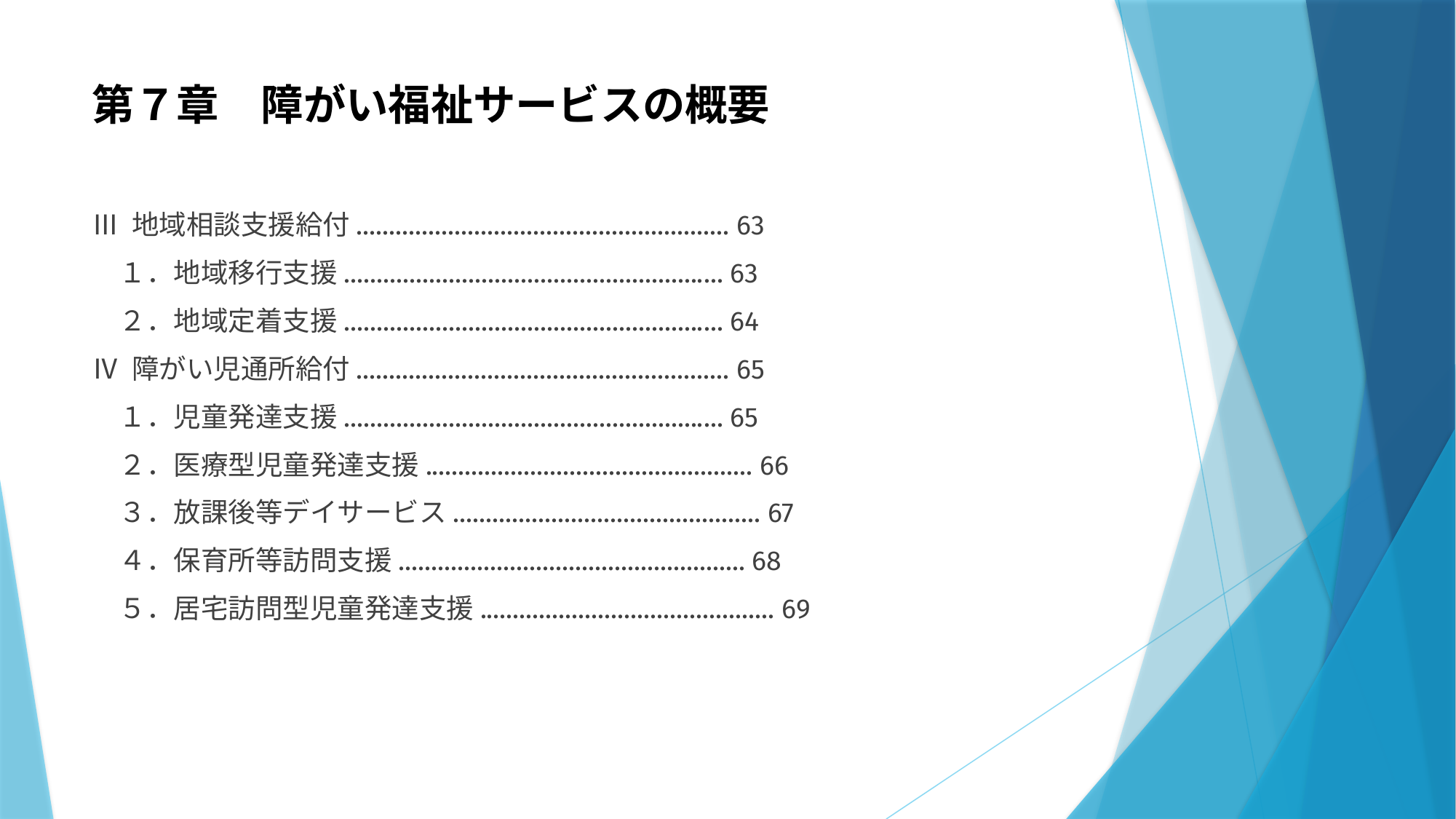

# 第７章　障がい福祉サービスの概要
Ⅲ 地域相談支援給付......................................................... 63
　１．地域移行支援.......................................................... 63
　２．地域定着支援.......................................................... 64
Ⅳ 障がい児通所給付......................................................... 65
　１．児童発達支援.......................................................... 65
　２．医療型児童発達支援.................................................. 66
　３．放課後等デイサービス............................................... 67
　４．保育所等訪問支援..................................................... 68
　５．居宅訪問型児童発達支援............................................. 69